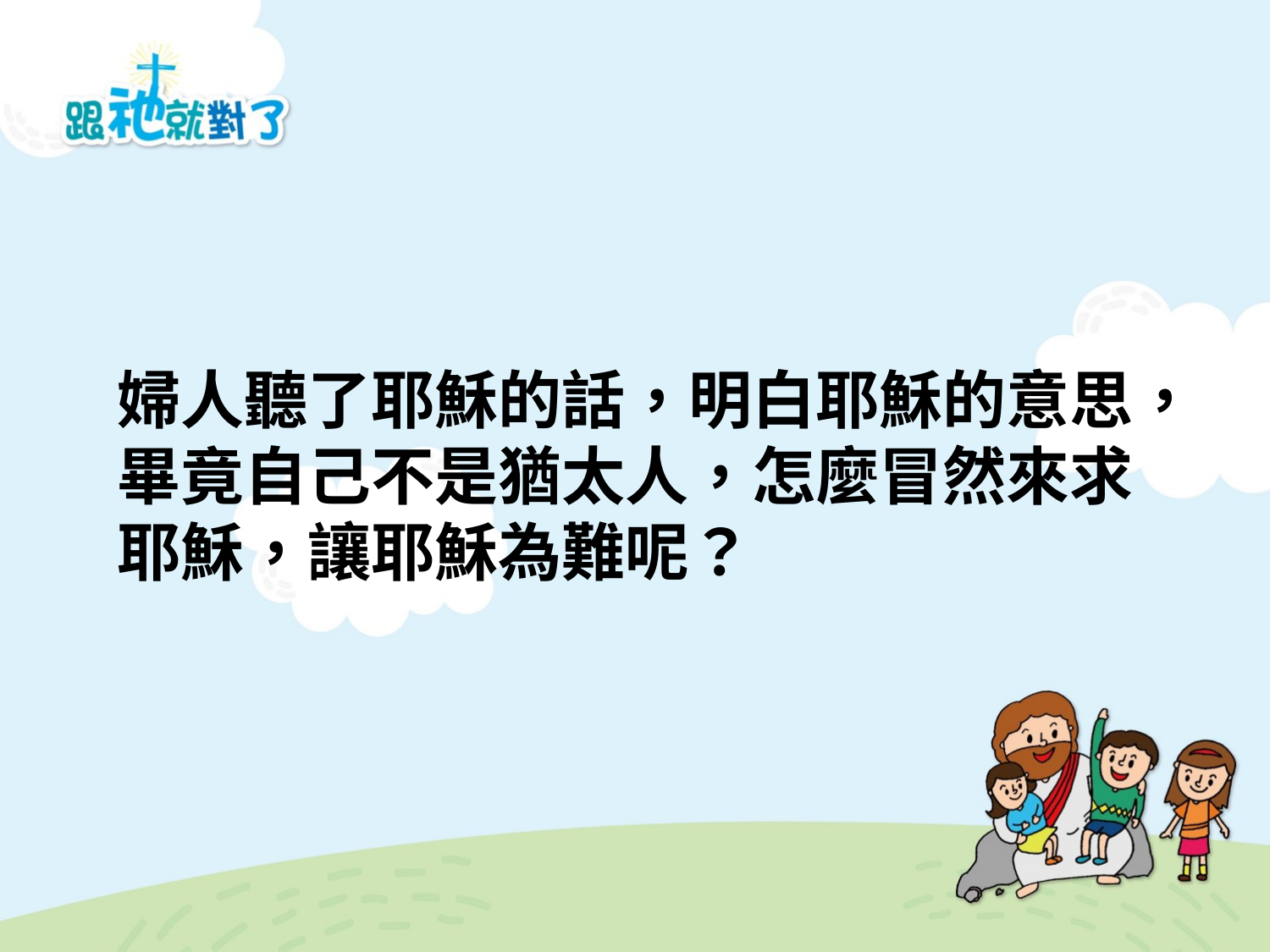

婦人聽了耶穌的話，明白耶穌的意思，畢竟自己不是猶太人，怎麼冒然來求耶穌，讓耶穌為難呢？